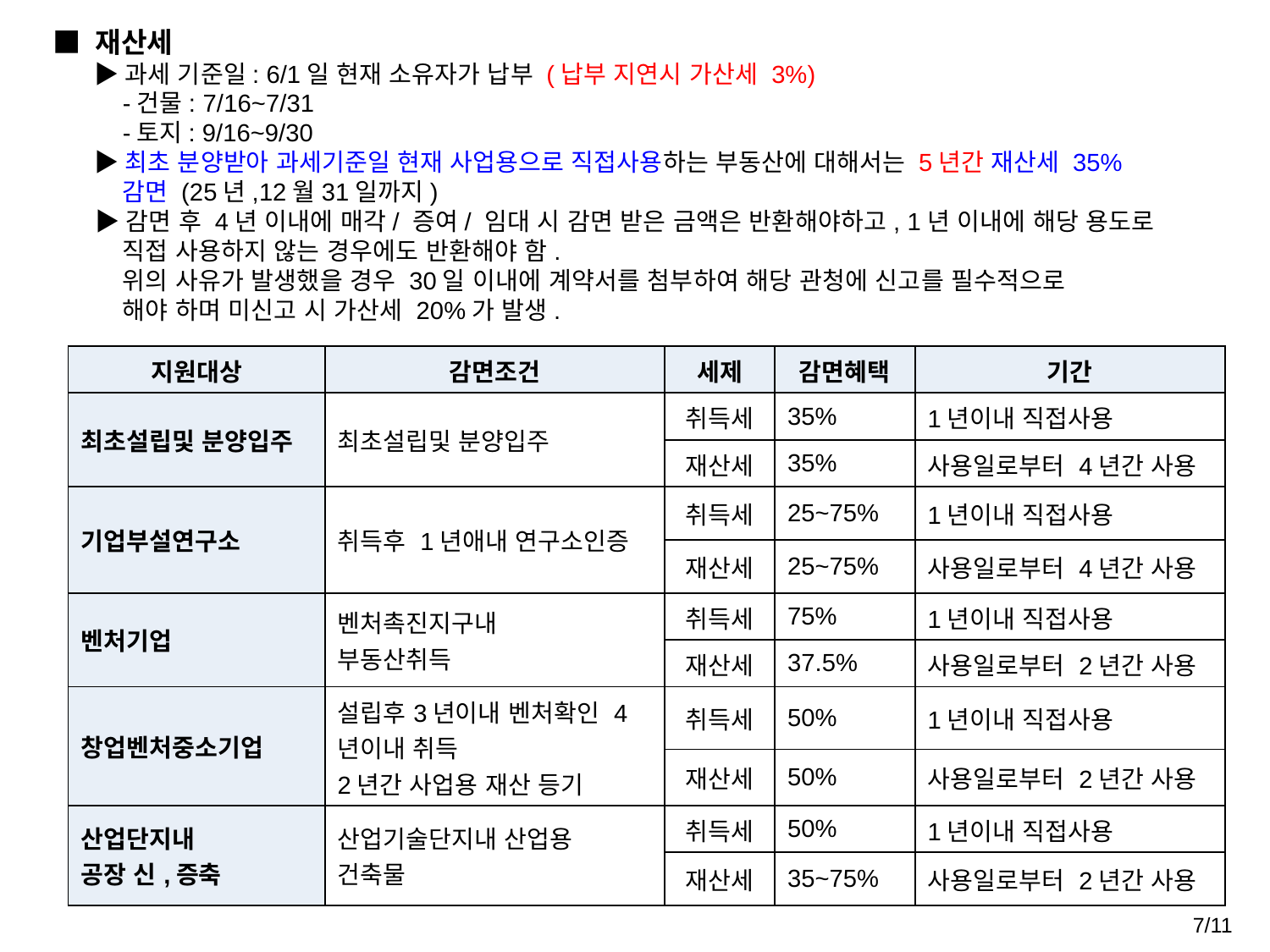

# ■ 재산세
      ▶과세 기준일: 6/1일 현재 소유자가 납부 (납부 지연시 가산세 3%)
          -건물: 7/16~7/31
          -토지: 9/16~9/30
      ▶최초 분양받아 과세기준일 현재 사업용으로 직접사용하는 부동산에 대해서는 5년간 재산세 35%
         감면 (25년,12월31일까지)
      ▶감면 후 4년 이내에 매각/ 증여/ 임대 시 감면 받은 금액은 반환해야하고, 1년 이내에 해당 용도로
         직접 사용하지 않는 경우에도 반환해야 함.
         위의 사유가 발생했을 경우 30일 이내에 계약서를 첨부하여 해당 관청에 신고를 필수적으로
         해야 하며 미신고 시 가산세 20%가 발생.
| 지원대상 | 감면조건 | 세제 | 감면혜택 | 기간 |
| --- | --- | --- | --- | --- |
| 최초설립및 분양입주 | 최초설립및 분양입주 | 취득세 | 35% | 1년이내 직접사용 |
|  |  | 재산세 | 35% | 사용일로부터 4년간 사용 |
| 기업부설연구소 | 취득후 1년애내 연구소인증 | 취득세 | 25~75% | 1년이내 직접사용 |
|  |  | 재산세 | 25~75% | 사용일로부터 4년간 사용 |
| 벤처기업 | 벤처촉진지구내 부동산취득 | 취득세 | 75% | 1년이내 직접사용 |
|  |  | 재산세 | 37.5% | 사용일로부터 2년간 사용 |
| 창업벤처중소기업 | 설립후3년이내 벤처확인 4년이내 취득 2년간 사업용 재산 등기 | 취득세 | 50% | 1년이내 직접사용 |
|  |  | 재산세 | 50% | 사용일로부터 2년간 사용 |
| 산업단지내 공장 신,증축 | 산업기술단지내 산업용 건축물 | 취득세 | 50% | 1년이내 직접사용 |
|  |  | 재산세 | 35~75% | 사용일로부터 2년간 사용 |
7/11